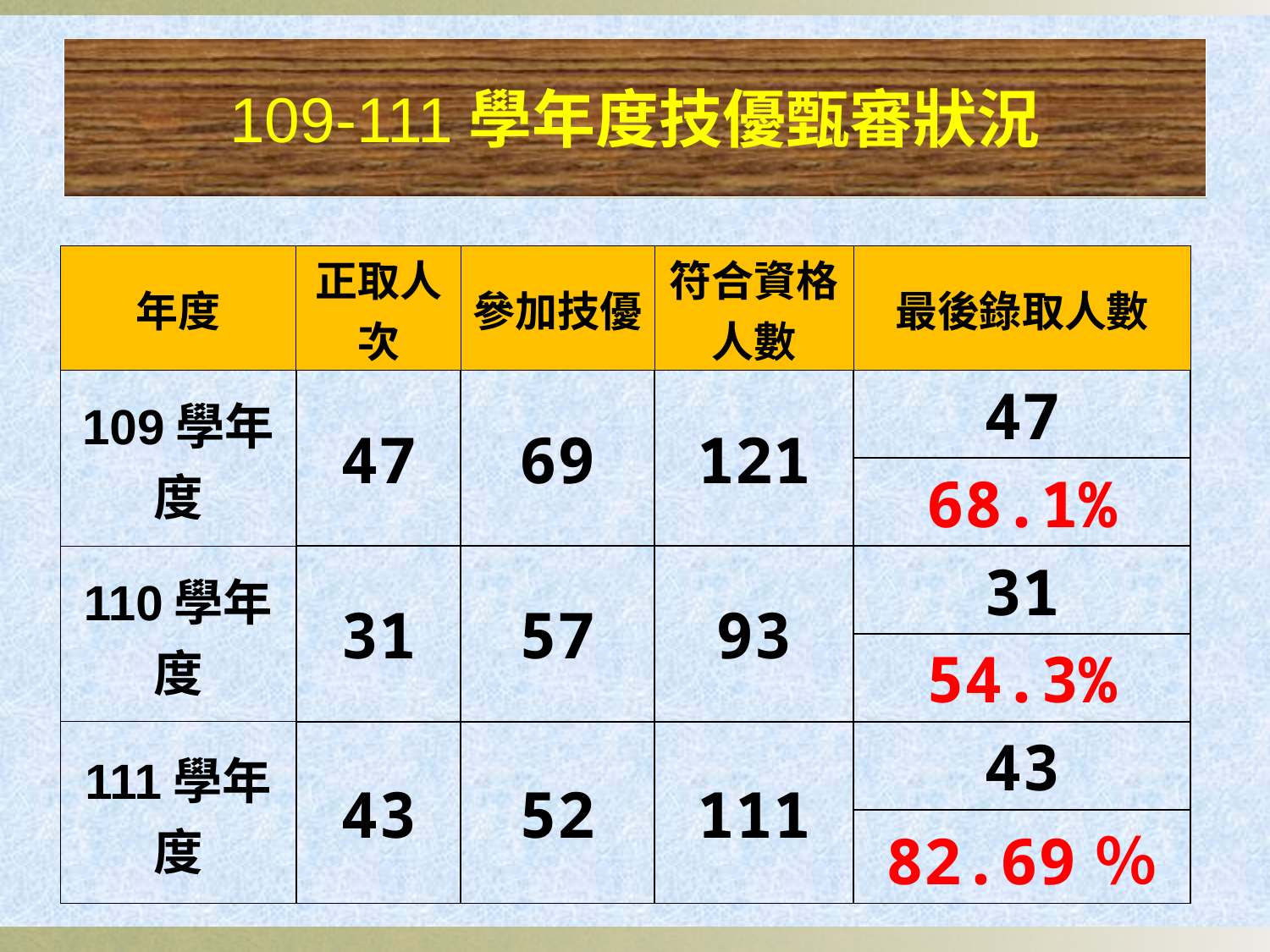

# 109-111學年度技優甄審狀況
| 年度 | 正取人次 | 參加技優 | 符合資格人數 | 最後錄取人數 |
| --- | --- | --- | --- | --- |
| 109學年度 | 47 | 69 | 121 | 47 |
|  |  |  |  | 68.1% |
| 110學年度 | 31 | 57 | 93 | 31 |
|  |  |  |  | 54.3% |
| 111學年度 | 43 | 52 | 111 | 43 |
|  |  |  |  | 82.69％ |